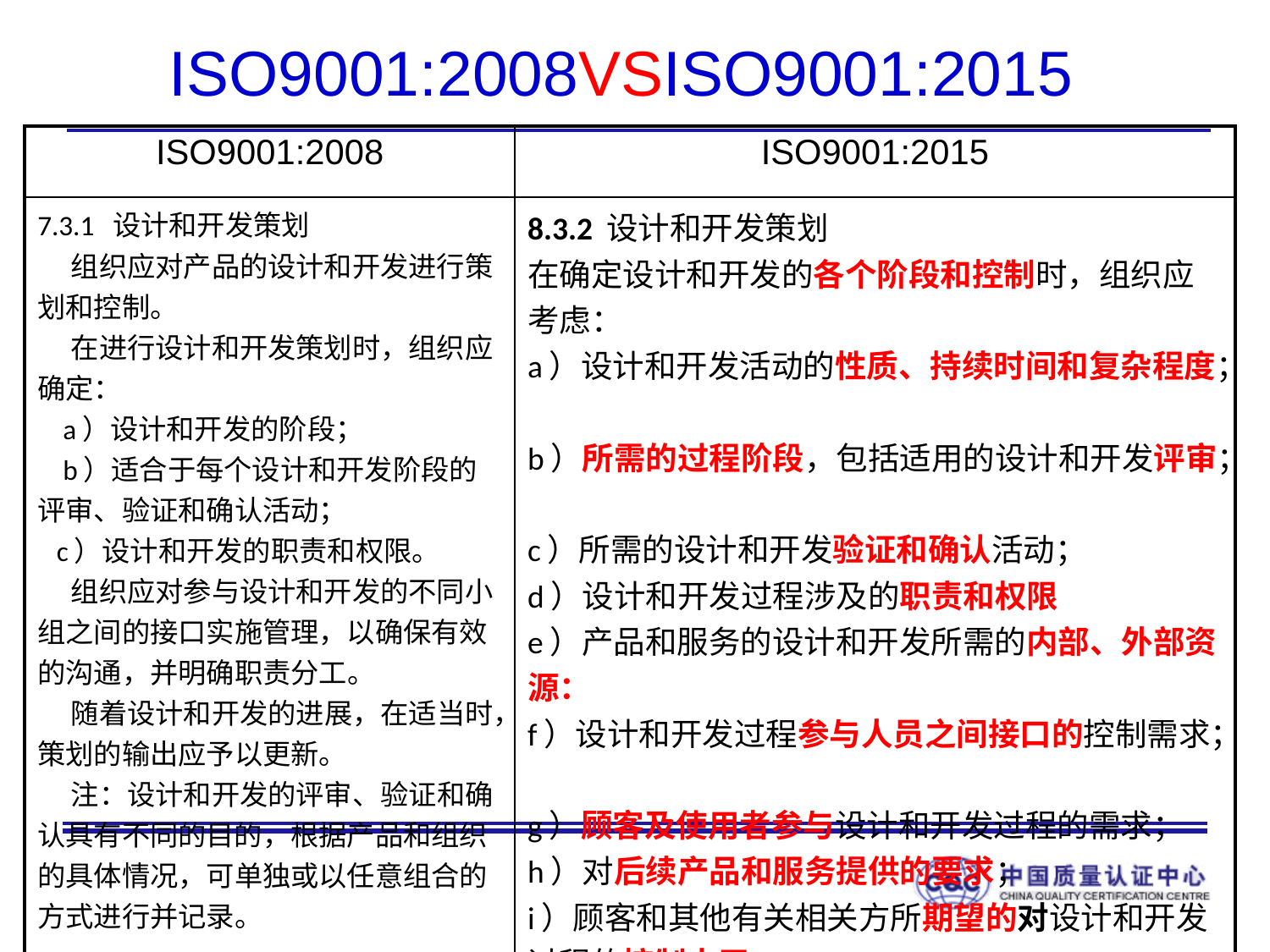

# ISO9001:2008VSISO9001:2015
| ISO9001:2008 | ISO9001:2015 |
| --- | --- |
| 7.3.1 设计和开发策划 组织应对产品的设计和开发进行策划和控制。 在进行设计和开发策划时，组织应确定： a）设计和开发的阶段； b）适合于每个设计和开发阶段的评审、验证和确认活动； c）设计和开发的职责和权限。 组织应对参与设计和开发的不同小组之间的接口实施管理，以确保有效的沟通，并明确职责分工。 随着设计和开发的进展，在适当时，策划的输出应予以更新。 注：设计和开发的评审、验证和确认具有不同的目的，根据产品和组织的具体情况，可单独或以任意组合的方式进行并记录。 | 8.3.2 设计和开发策划 在确定设计和开发的各个阶段和控制时，组织应考虑： a）设计和开发活动的性质、持续时间和复杂程度； b）所需的过程阶段，包括适用的设计和开发评审； c）所需的设计和开发验证和确认活动； d）设计和开发过程涉及的职责和权限 e）产品和服务的设计和开发所需的内部、外部资源： f）设计和开发过程参与人员之间接口的控制需求； g）顾客及使用者参与设计和开发过程的需求； h）对后续产品和服务提供的要求； i）顾客和其他有关相关方所期望的对设计和开发过程的控制水平； j）证实已经满足设计和开发要求所需的成文信息。 |
175